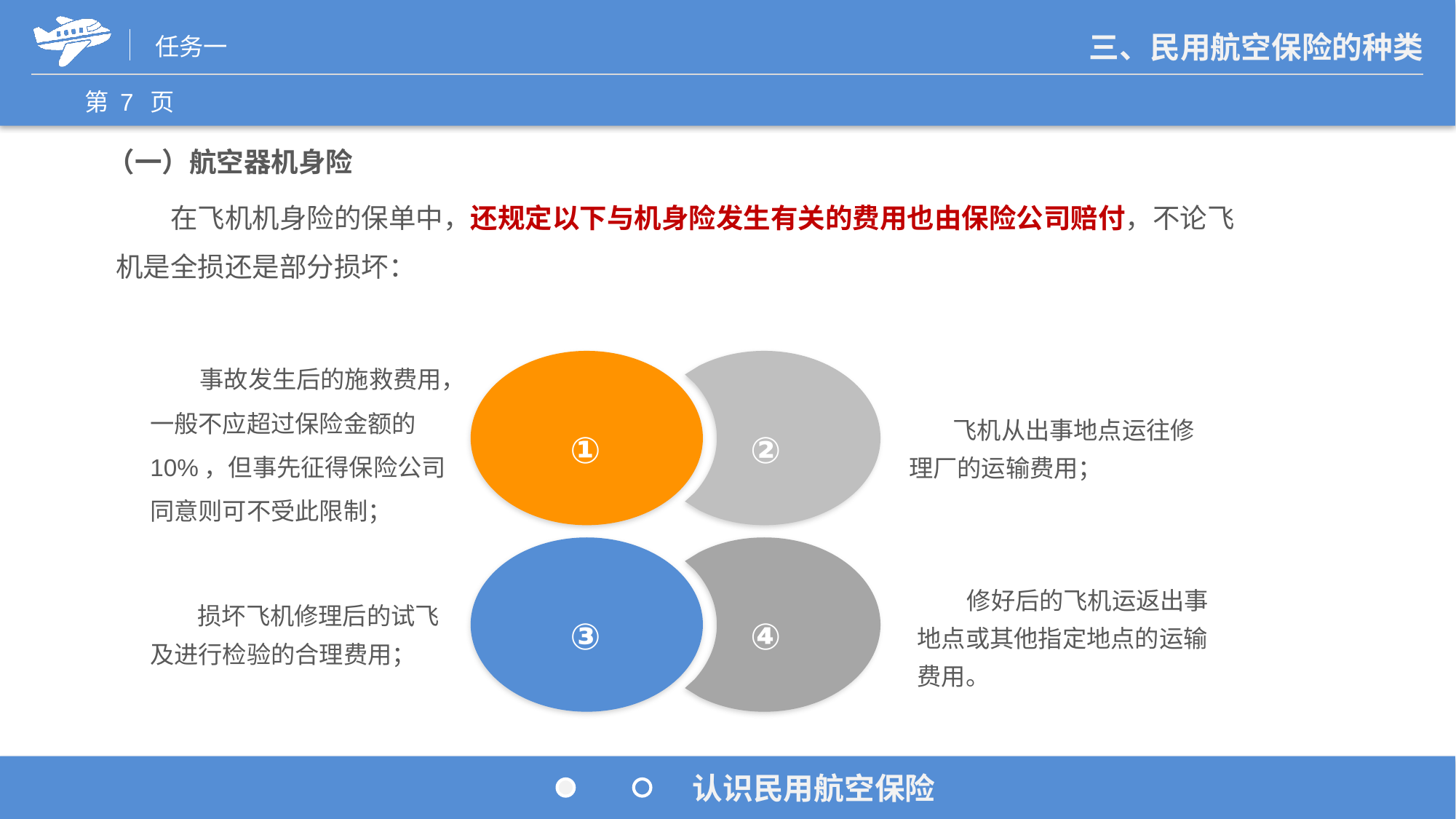

（一）航空器机身险
在飞机机身险的保单中，还规定以下与机身险发生有关的费用也由保险公司赔付，不论飞机是全损还是部分损坏：
       事故发生后的施救费用，一般不应超过保险金额的10%，但事先征得保险公司同意则可不受此限制；
①
②
       飞机从出事地点运往修理厂的运输费用；
③
④
      损坏飞机修理后的试飞及进行检验的合理费用；
        修好后的飞机运返出事地点或其他指定地点的运输费用。